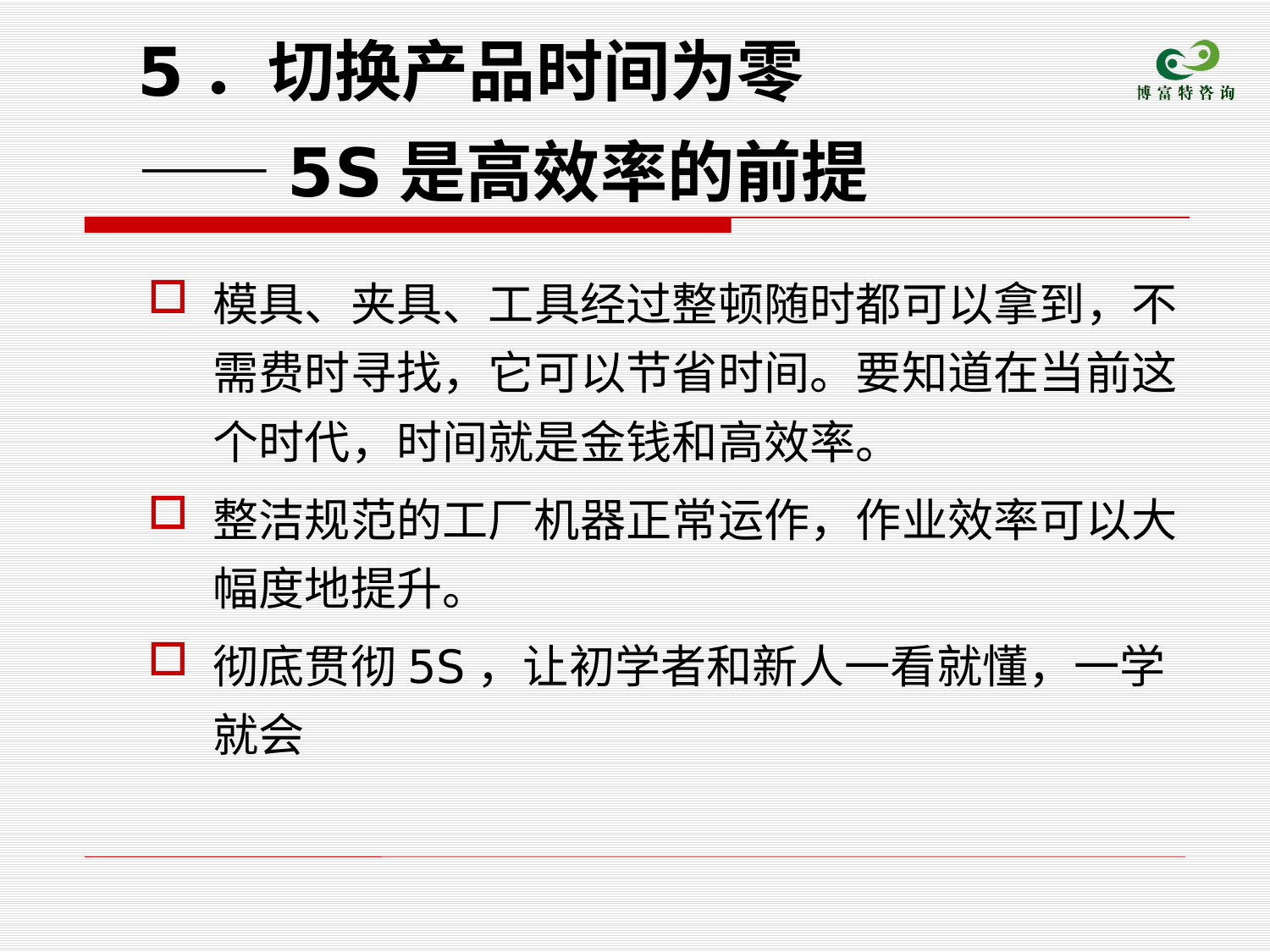

# 5．切换产品时间为零 ——5S是高效率的前提

模具、夹具、工具经过整顿随时都可以拿到，不需费时寻找，它可以节省时间。要知道在当前这个时代，时间就是金钱和高效率。
整洁规范的工厂机器正常运作，作业效率可以大幅度地提升。
彻底贯彻5S，让初学者和新人一看就懂，一学就会
57